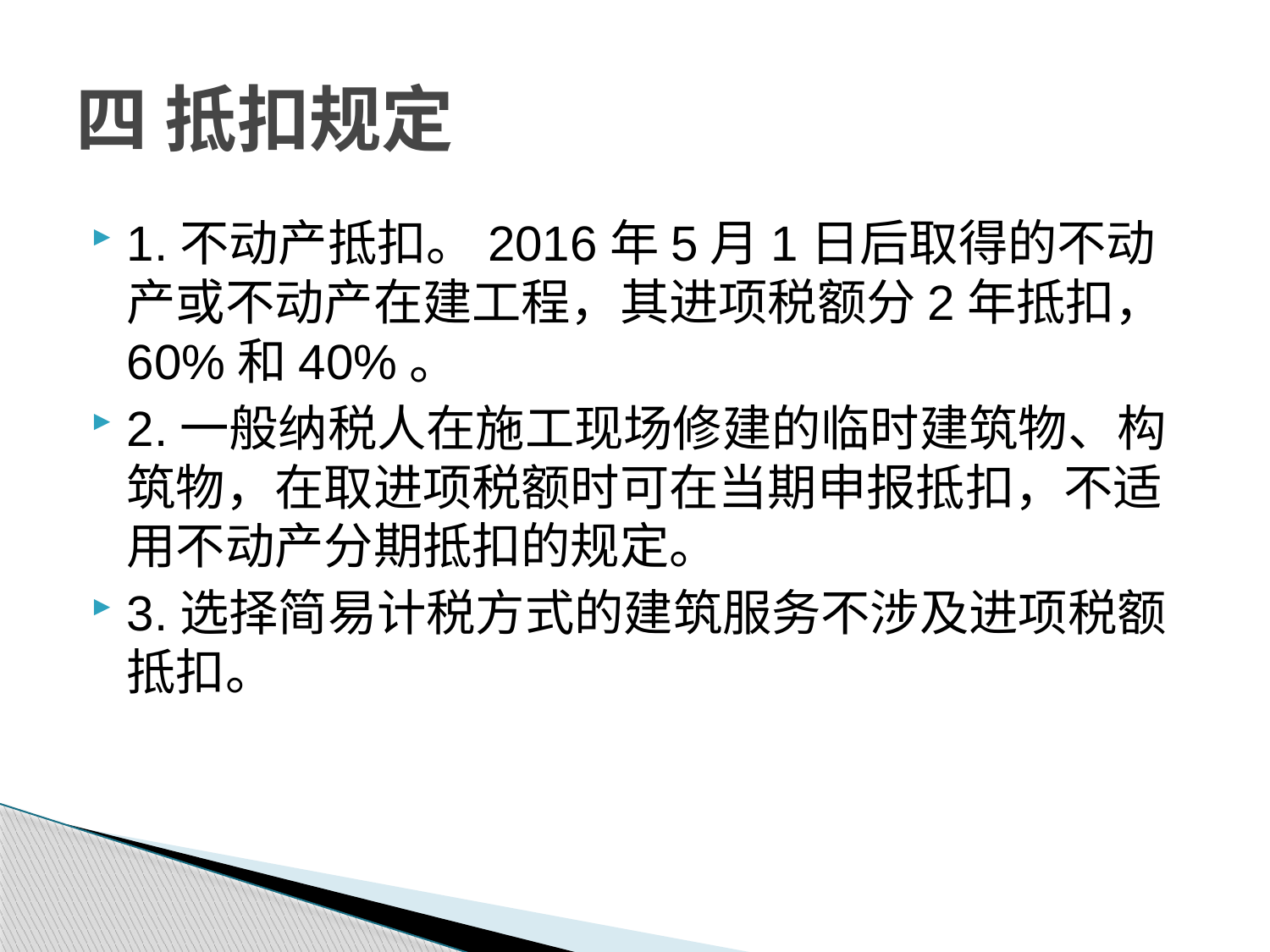

# 四 抵扣规定
1.不动产抵扣。2016年5月1日后取得的不动产或不动产在建工程，其进项税额分2年抵扣，60%和40%。
2.一般纳税人在施工现场修建的临时建筑物、构筑物，在取进项税额时可在当期申报抵扣，不适用不动产分期抵扣的规定。
3.选择简易计税方式的建筑服务不涉及进项税额抵扣。